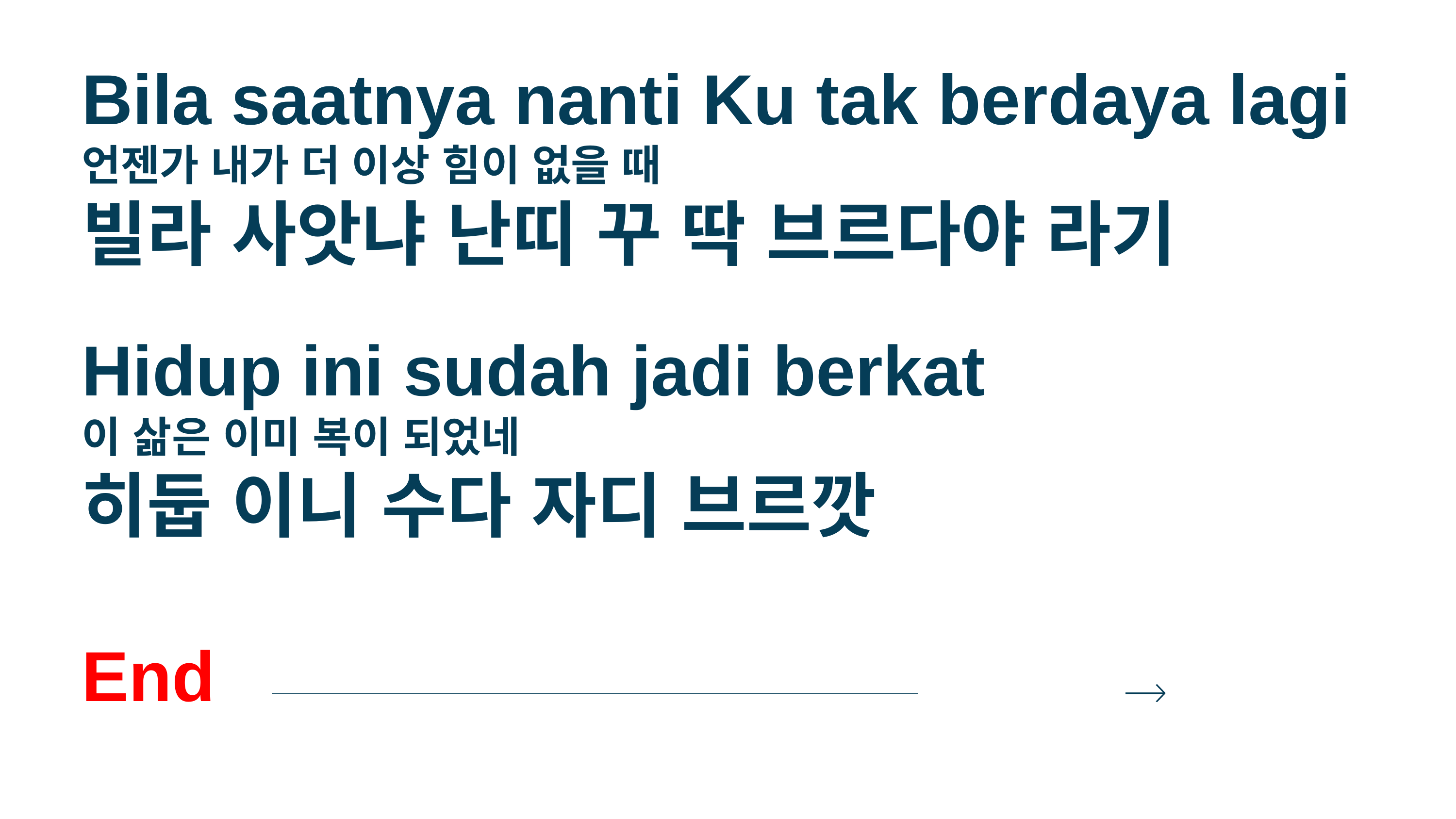

Bila saatnya nanti Ku tak berdaya lagi 언젠가 내가 더 이상 힘이 없을 때
빌라 사앗냐 난띠 꾸 딱 브르다야 라기

Hidup ini sudah jadi berkat
이 삶은 이미 복이 되었네
히둡 이니 수다 자디 브르깟

End